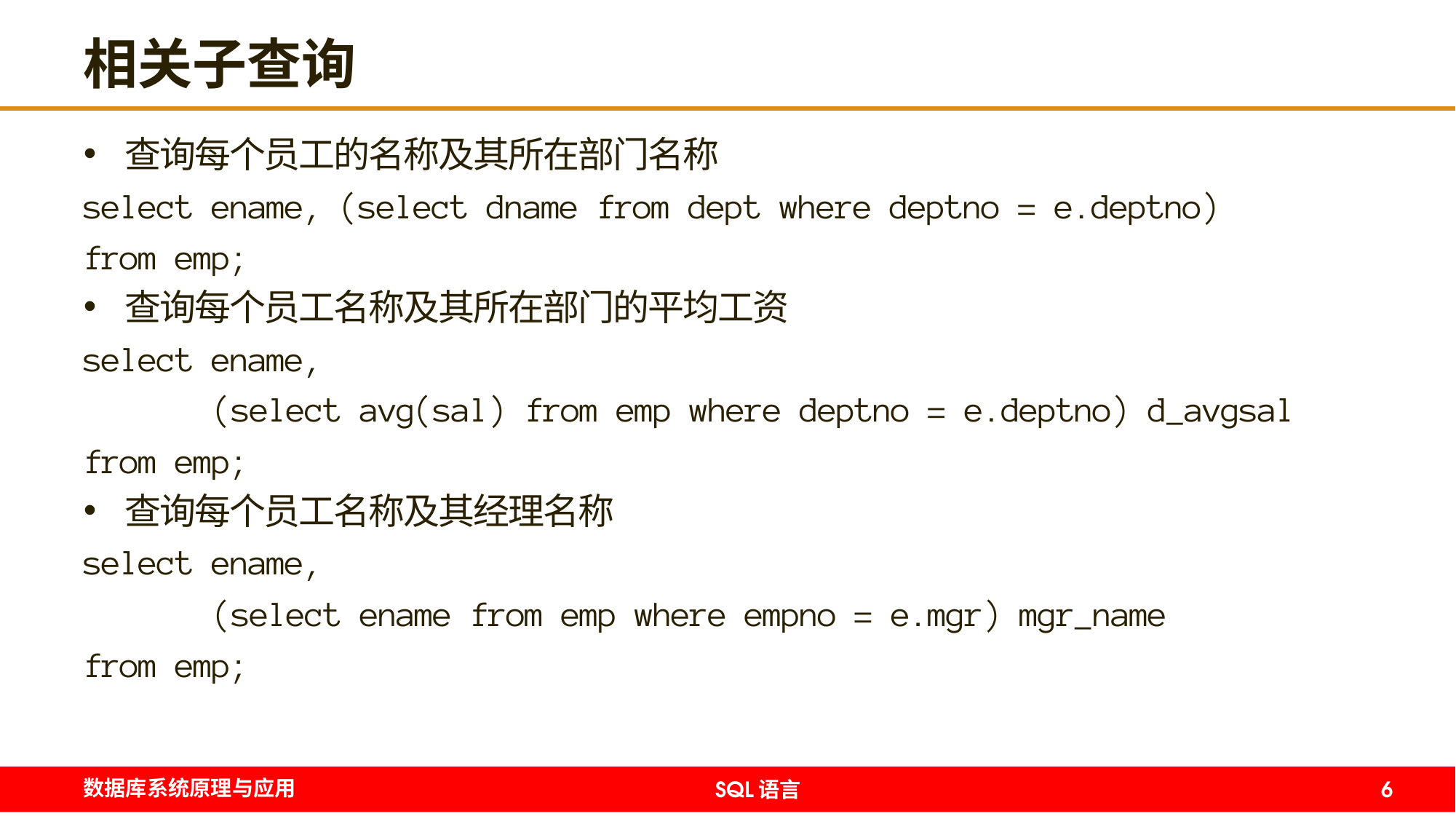

# 相关子查询
查询每个员工的名称及其所在部门名称
select ename, (select dname from dept where deptno = e.deptno)
from emp;
查询每个员工名称及其所在部门的平均工资
select ename,
       (select avg(sal) from emp where deptno = e.deptno) d_avgsal
from emp;
查询每个员工名称及其经理名称
select ename,
       (select ename from emp where empno = e.mgr) mgr_name
from emp;